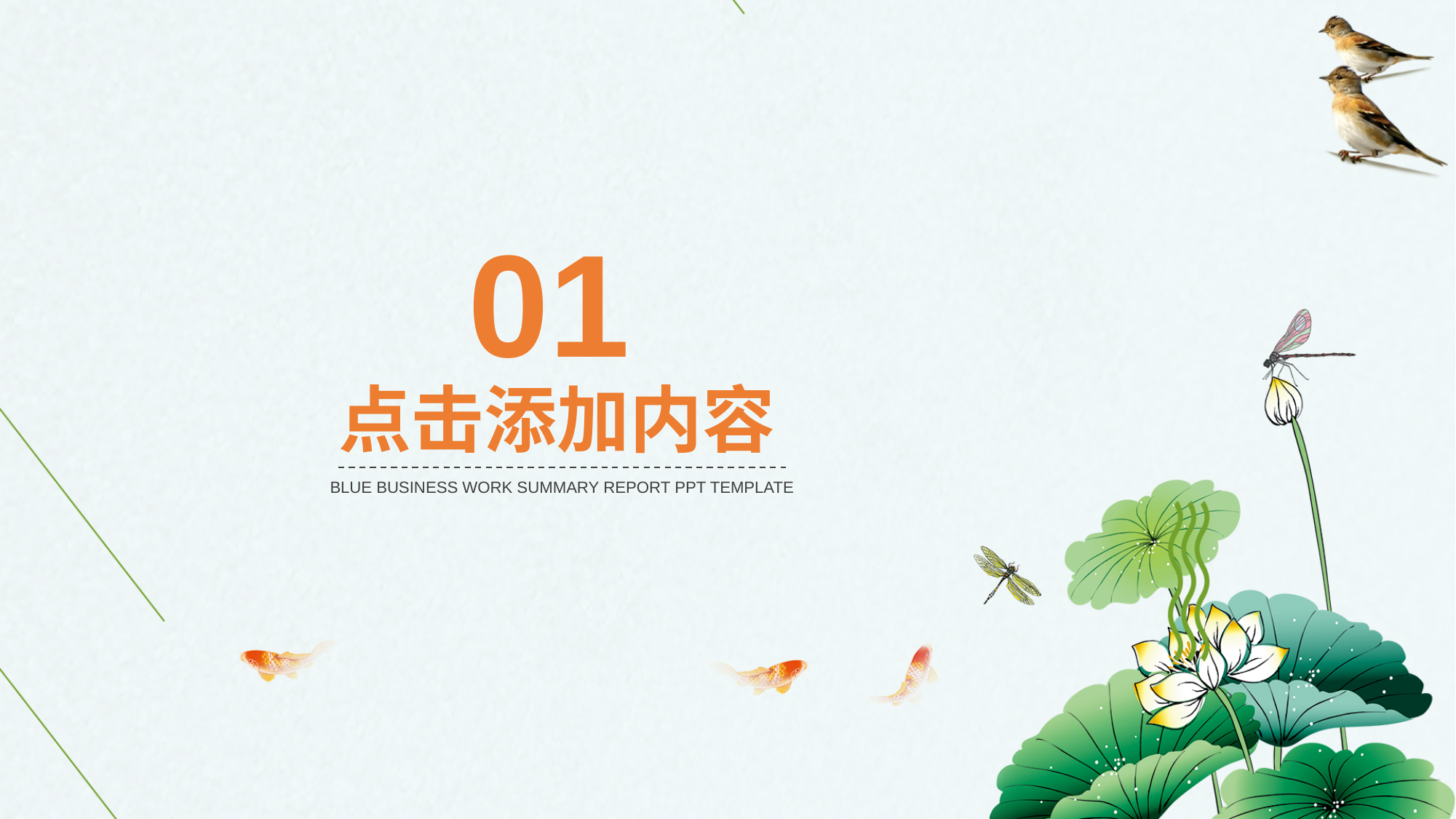

01
点击添加内容
BLUE BUSINESS WORK SUMMARY REPORT PPT TEMPLATE